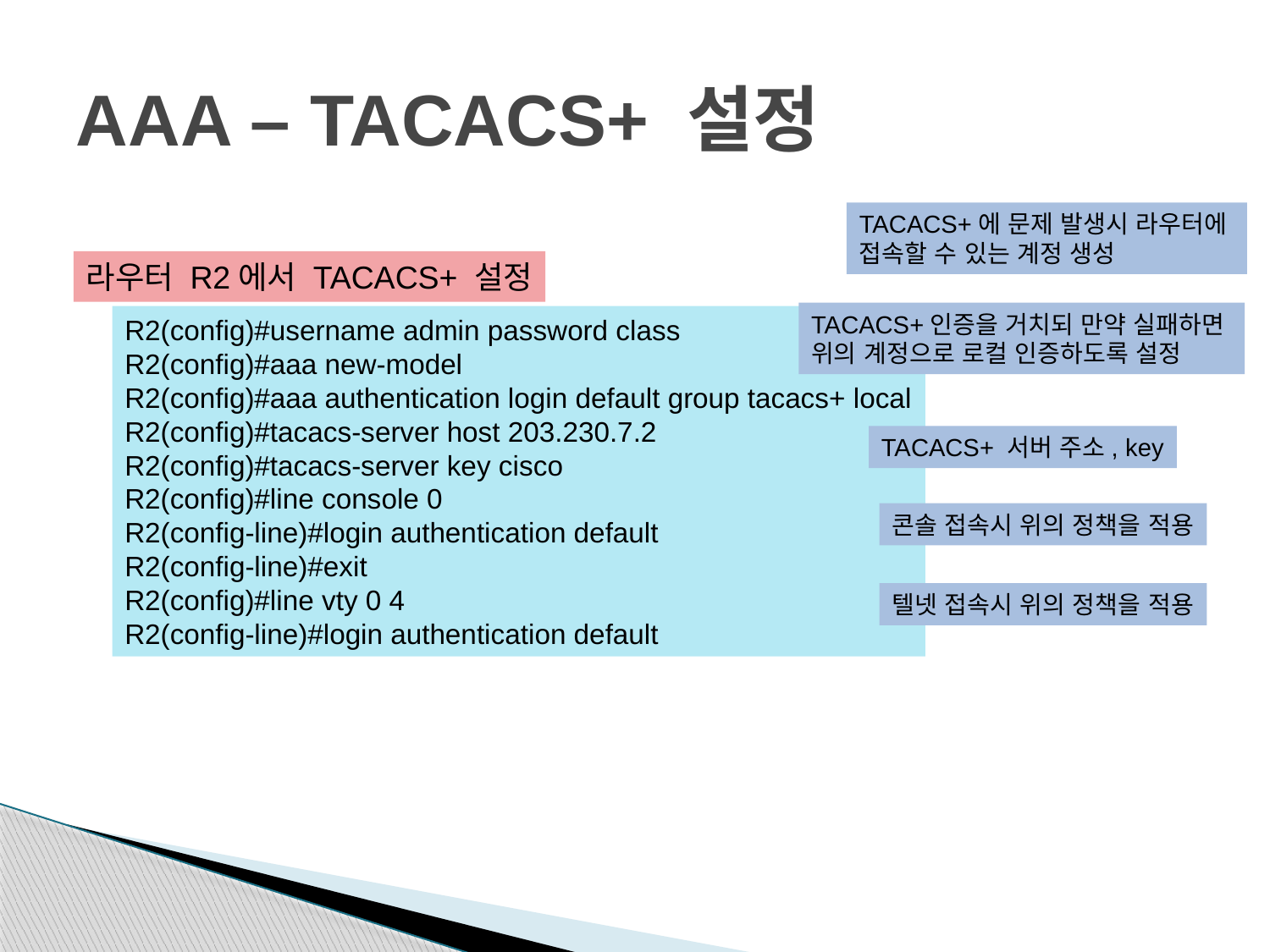

# AAA – TACACS+ 설정
TACACS+에 문제 발생시 라우터에
접속할 수 있는 계정 생성
라우터 R2에서 TACACS+ 설정
TACACS+인증을 거치되 만약 실패하면
위의 계정으로 로컬 인증하도록 설정
R2(config)#username admin password class
R2(config)#aaa new-model
R2(config)#aaa authentication login default group tacacs+ local
R2(config)#tacacs-server host 203.230.7.2
R2(config)#tacacs-server key cisco
R2(config)#line console 0
R2(config-line)#login authentication default
R2(config-line)#exit
R2(config)#line vty 0 4
R2(config-line)#login authentication default
TACACS+ 서버 주소, key
콘솔 접속시 위의 정책을 적용
텔넷 접속시 위의 정책을 적용